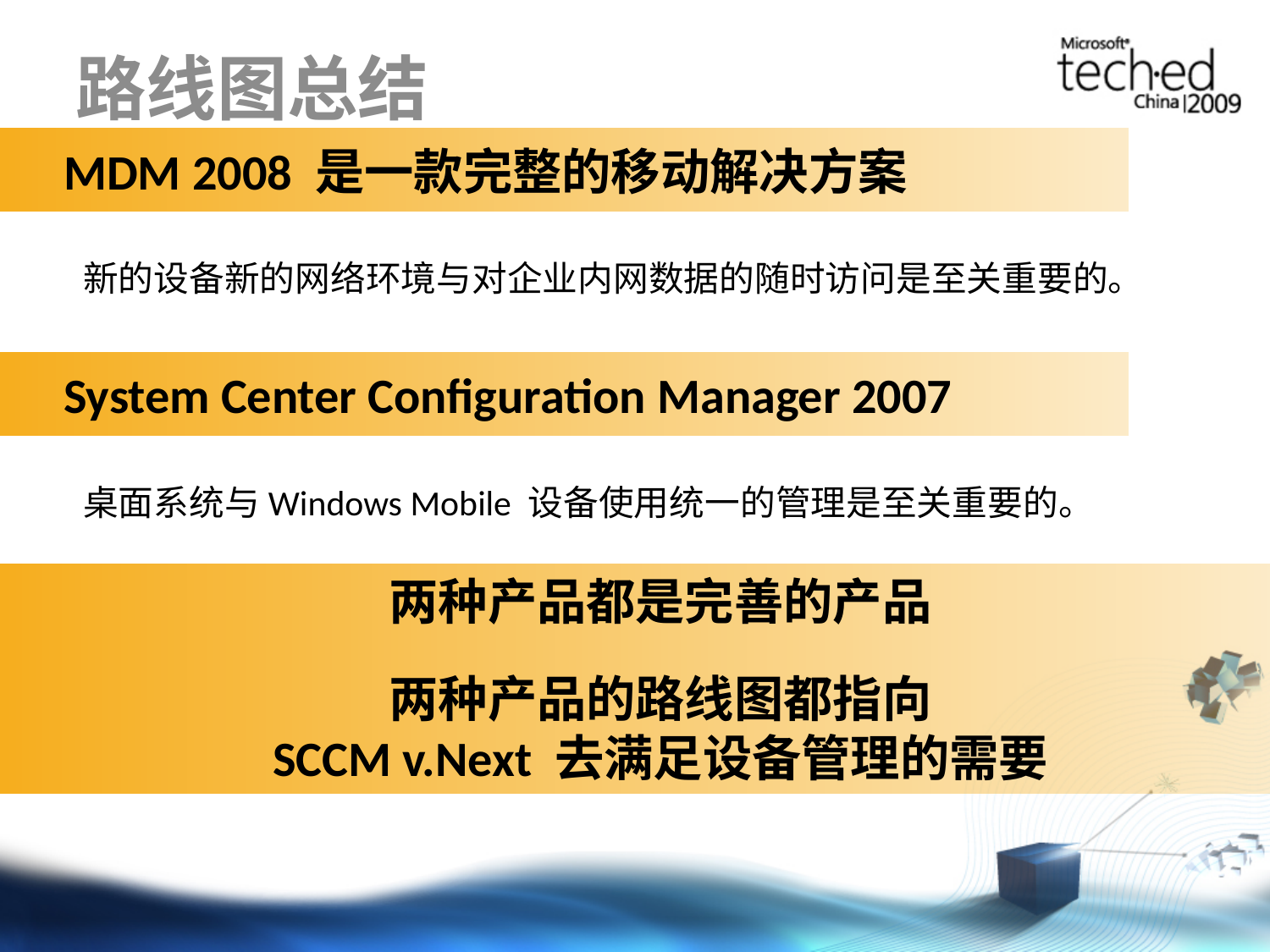

# 路线图总结
MDM 2008 是一款完整的移动解决方案
新的设备新的网络环境与对企业内网数据的随时访问是至关重要的。
System Center Configuration Manager 2007
桌面系统与Windows Mobile 设备使用统一的管理是至关重要的。
两种产品都是完善的产品

两种产品的路线图都指向
SCCM v.Next 去满足设备管理的需要